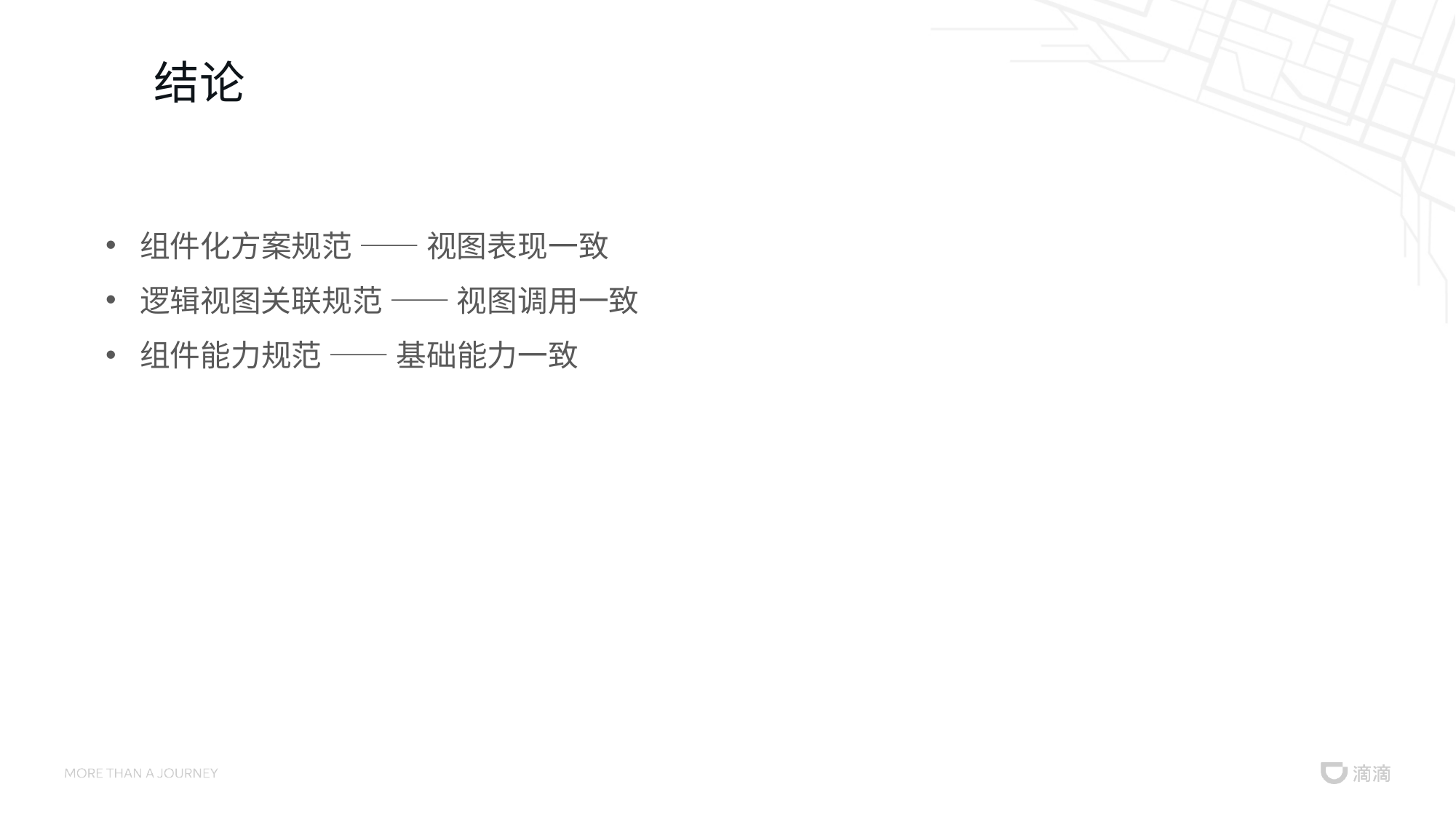

# 结论

组件化方案规范 —— 视图表现一致
逻辑视图关联规范 —— 视图调用一致
组件能力规范 —— 基础能力一致